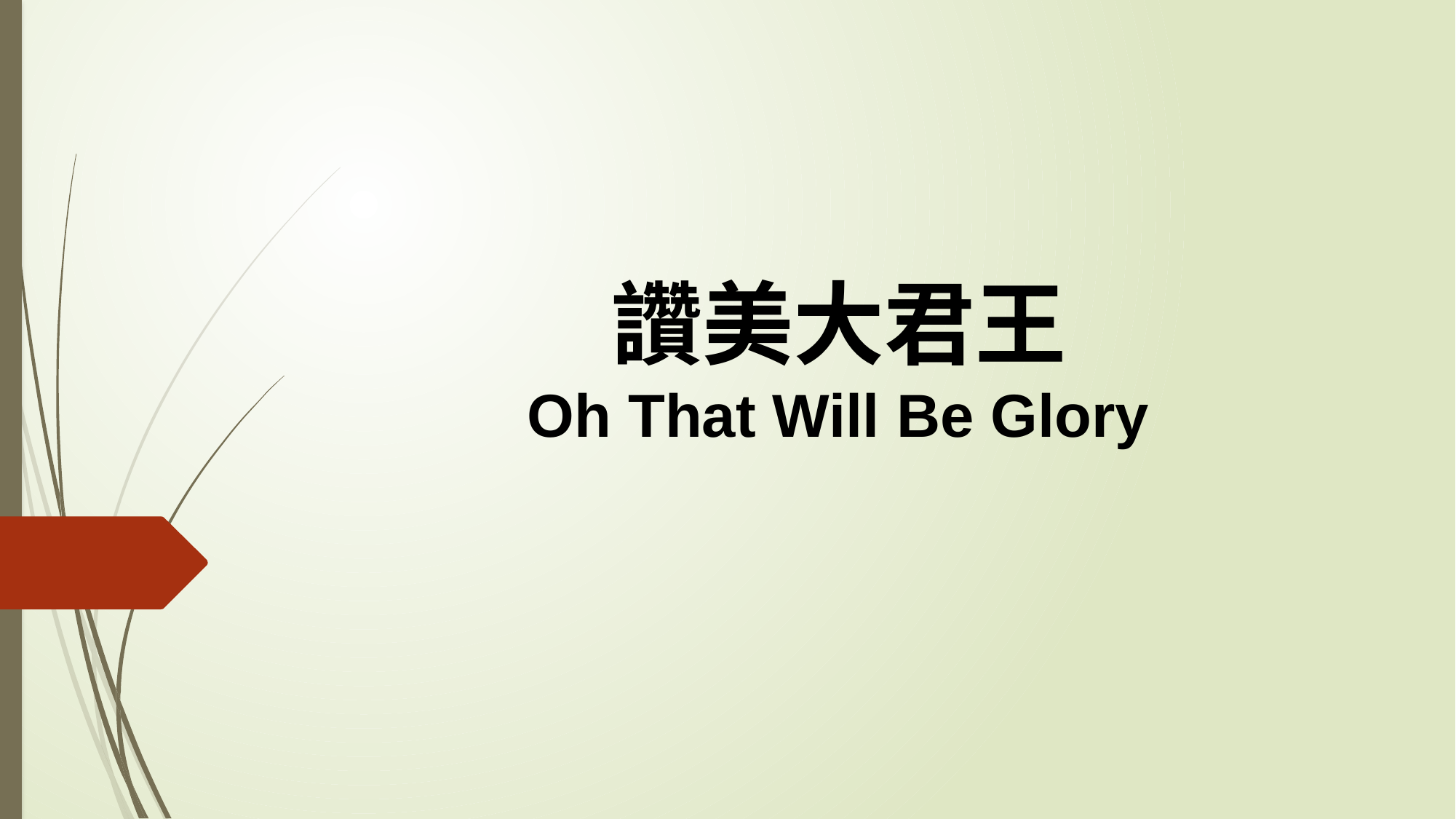

# 讚美大君王 Oh That Will Be Glory